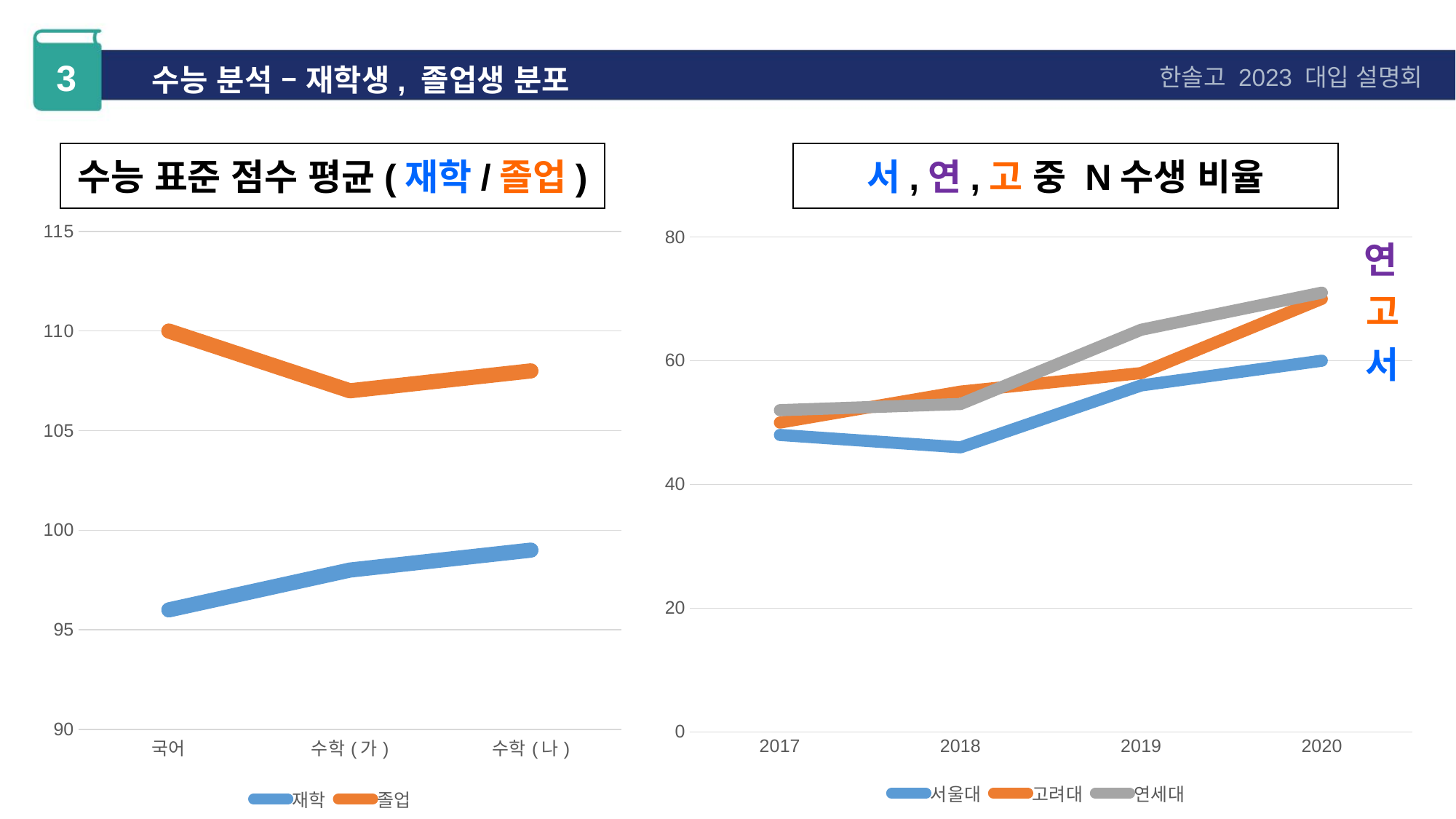

3
수능 분석 – 재학생, 졸업생 분포
한솔고 2023 대입 설명회
수능 표준 점수 평균(재학/졸업)
서,연,고 중 N수생 비율

### Chart

| Category | 재학 | 졸업 |
|---|---|---|
| 국어 | 96.0 | 110.0 |
| 수학(가) | 98.0 | 107.0 |
| 수학(나) | 99.0 | 108.0 |

### Chart

| Category | 서울대 | 고려대 | 연세대 |
|---|---|---|---|
| 2017 | 48.0 | 50.0 | 52.0 |
| 2018 | 46.0 | 55.0 | 53.0 |
| 2019 | 56.0 | 58.0 | 65.0 |
| 2020 | 60.0 | 70.0 | 71.0 |
연
고
서